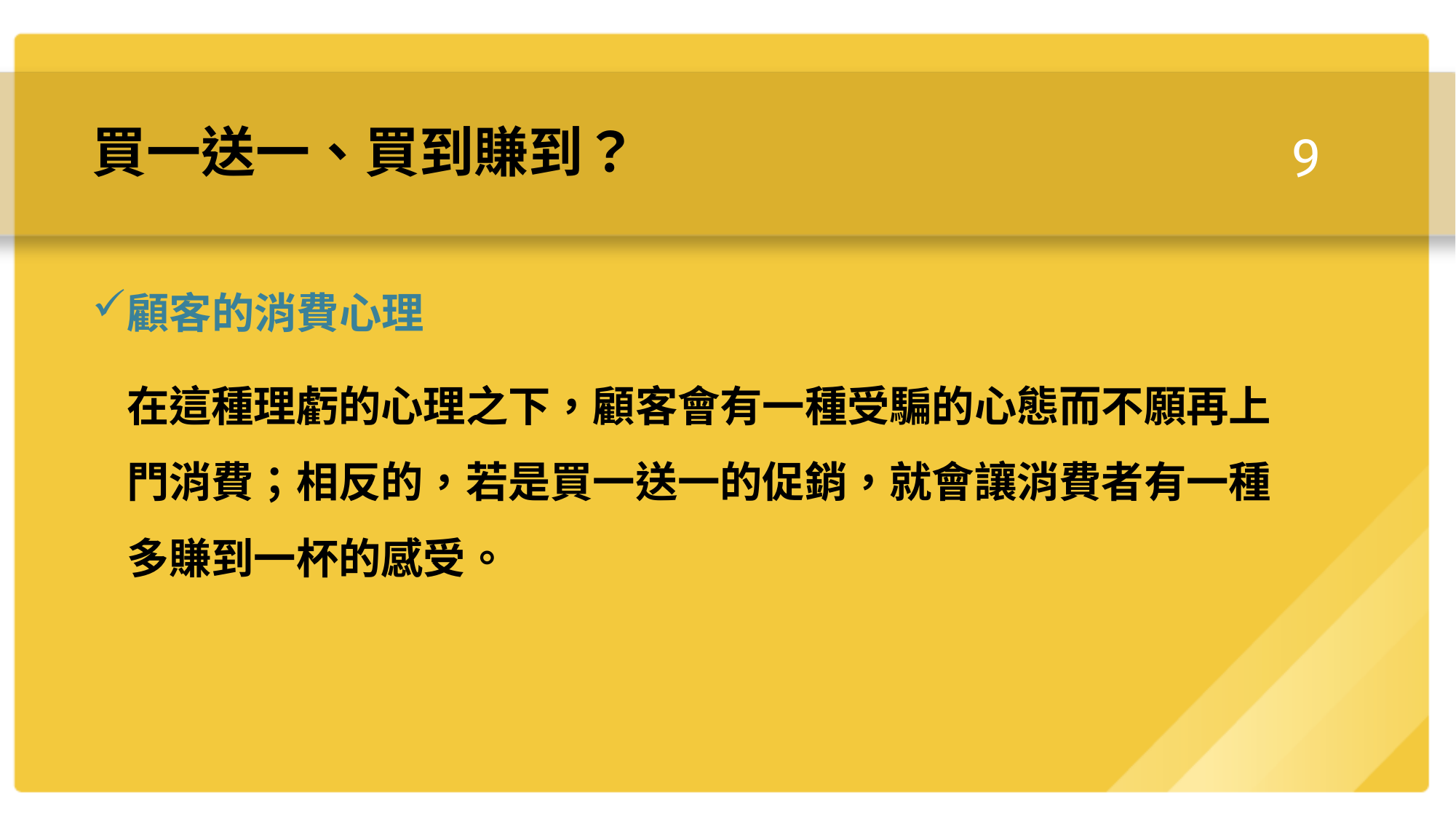

9
# 買一送一、買到賺到？
顧客的消費心理
在這種理虧的心理之下，顧客會有一種受騙的心態而不願再上門消費；相反的，若是買一送一的促銷，就會讓消費者有一種多賺到一杯的感受。